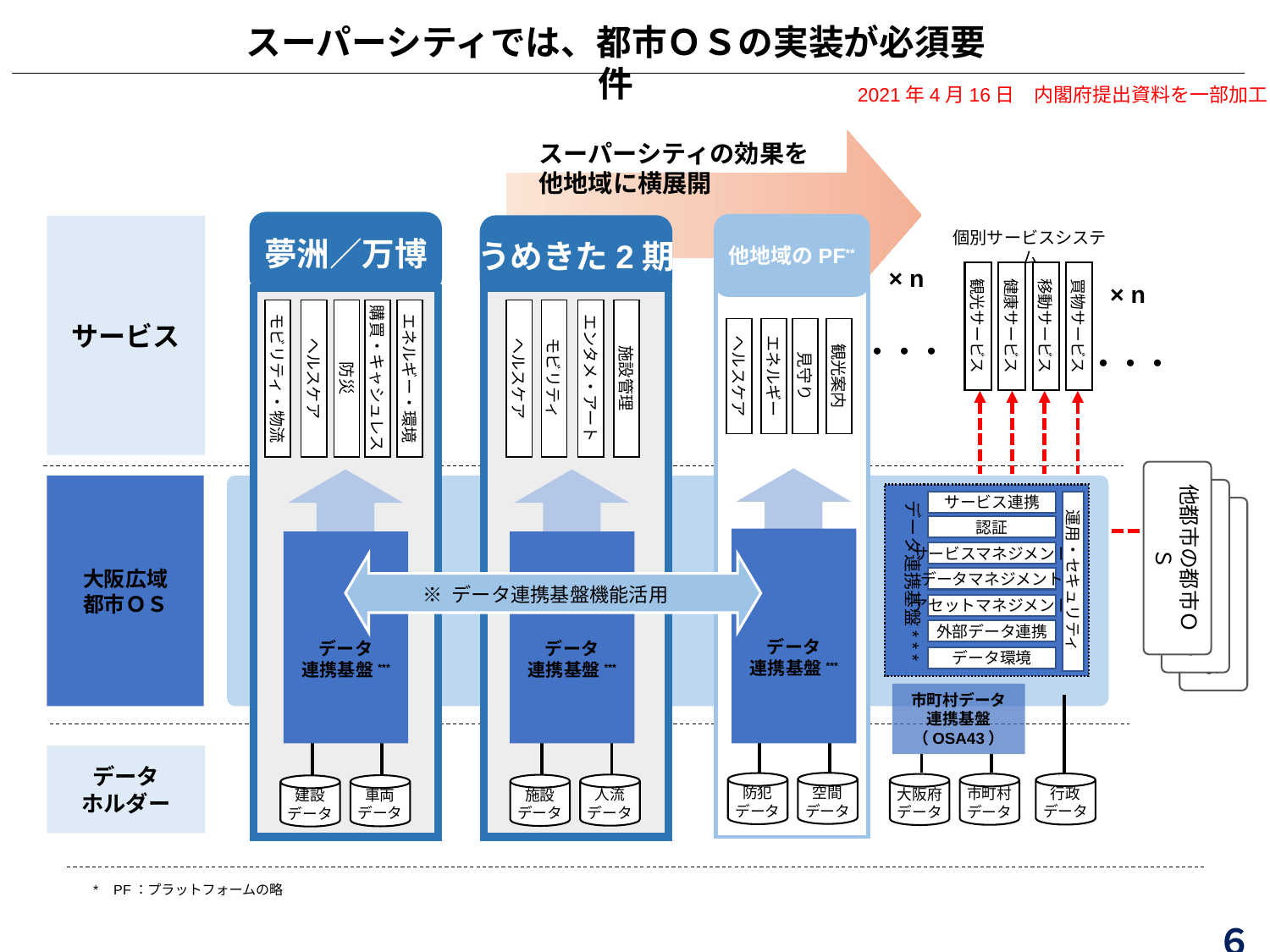

スーパーシティでは、都市ＯＳの実装が必須要件
2021年4月16日　内閣府提出資料を一部加工

スーパーシティの効果を
他地域に横展開
夢洲／万博
他地域のPF**
サービス
うめきた2期
個別サービスシステム
× n
観光サービス
健康サービス
移動サービス
買物サービス
× n

モビリティ・物流
ヘルスケア
防災
購買・キャシュレス
エネルギー・環境
ヘルスケア
モビリティ
エンタメ・アート
施設管理
ヘルスケア
エネルギー
見守り
観光案内
・・・
・・・
他都市の都市ＯＳ

大阪広域
都市ＯＳ

他都市の都市OS

データ連携基盤* * *
サービス連携
運用・セキュリティ
他都市の都市OS
認証

データ
連携基盤***

データ
連携基盤***

データ
連携基盤***
サービスマネジメント

データマネジメント
※ データ連携基盤機能活用
アセットマネジメント
外部データ連携
データ環境
市町村データ
連携基盤
（OSA43）
データ
ホルダー
空間
データ
防犯
データ
行政
データ
市町村
データ
大阪府
データ
人流
データ
施設
データ
車両
データ
建設
データ
*    PF：プラットフォームの略
 ６